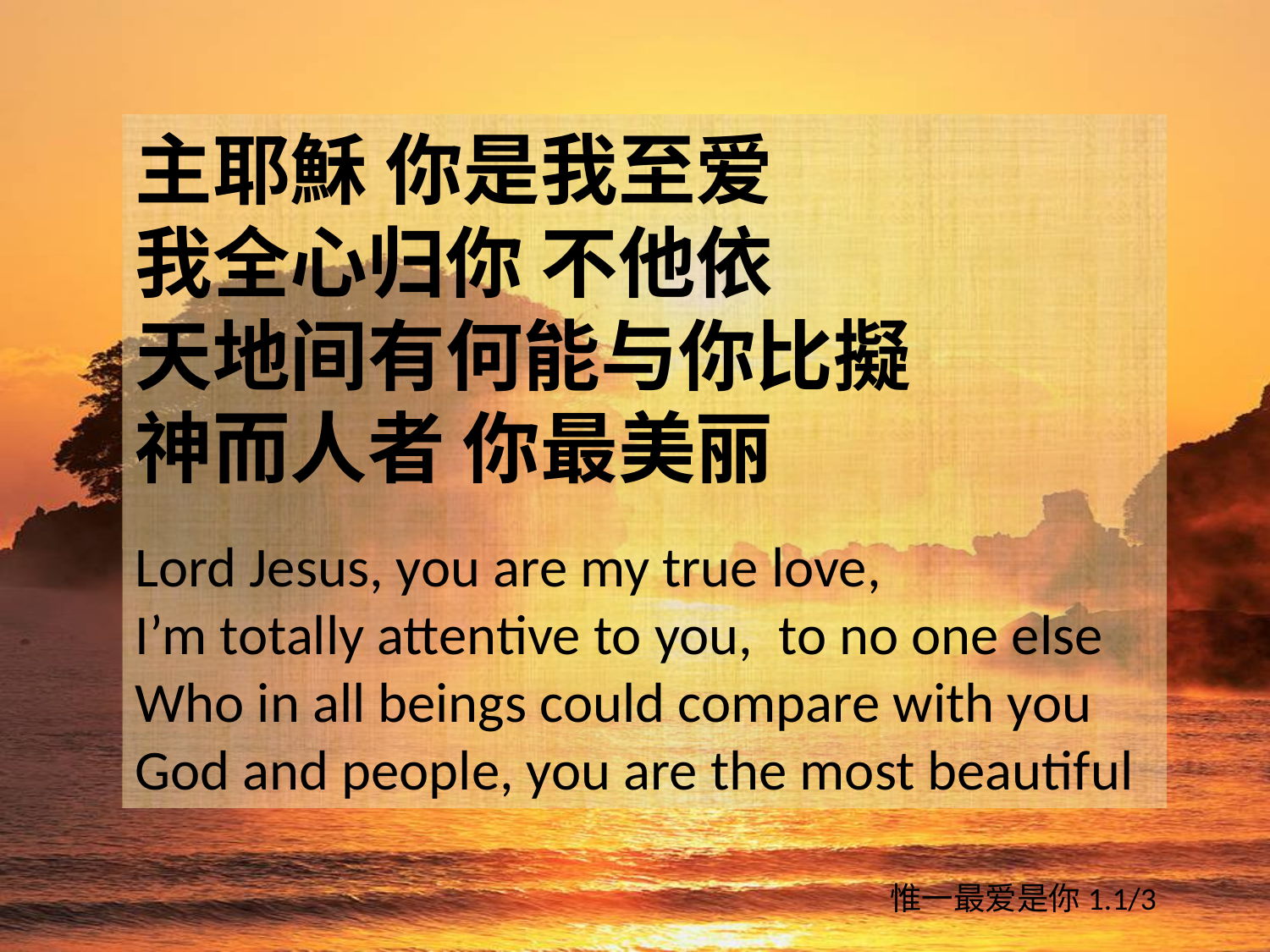

主耶穌 你是我至爱
我全心归你 不他依
天地间有何能与你比擬
神而人者 你最美丽
Lord Jesus, you are my true love,
I’m totally attentive to you,  to no one else
Who in all beings could compare with you
God and people, you are the most beautiful
惟一最爱是你1.1/3